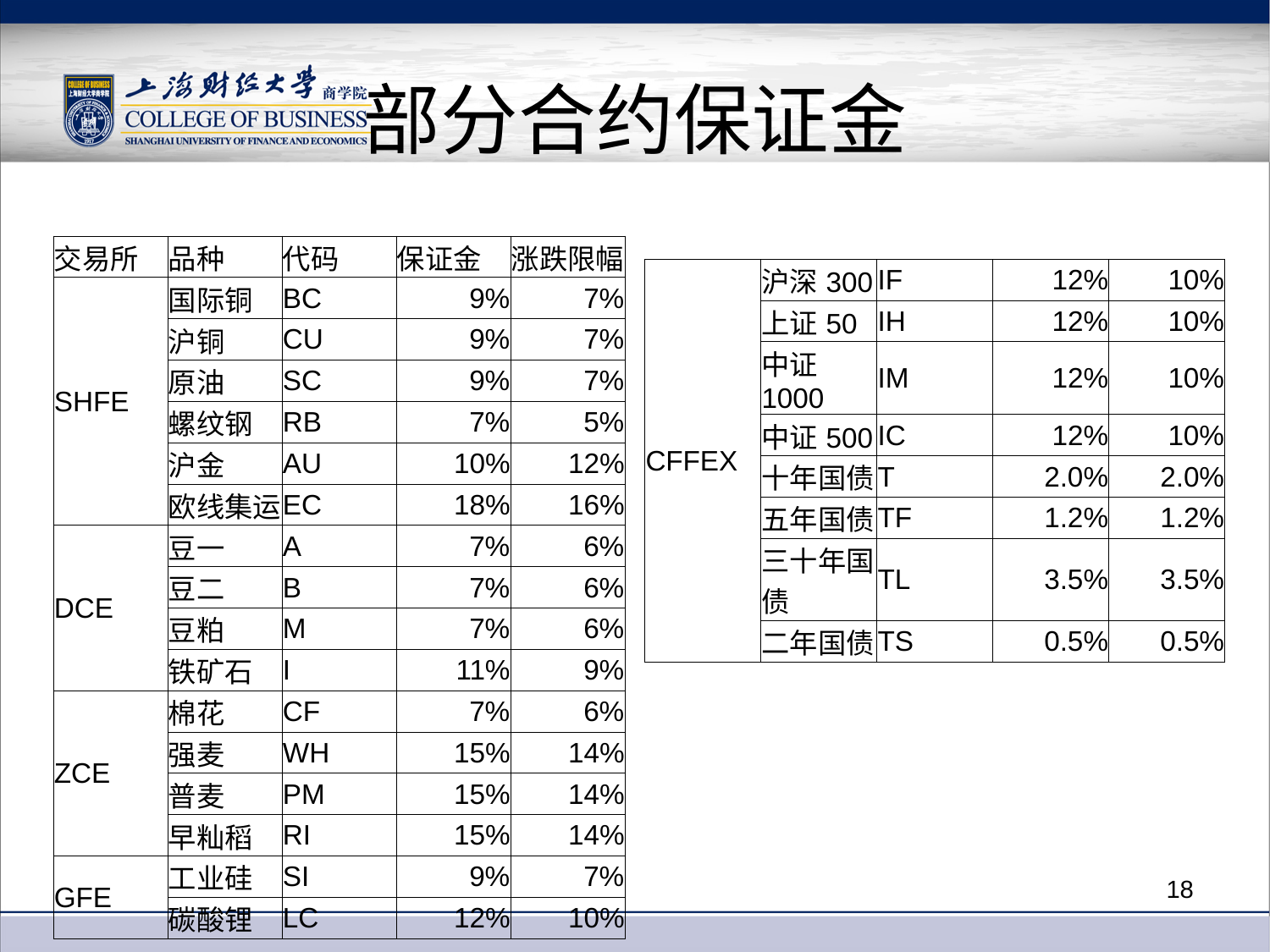

# 部分合约保证金
| 交易所 | 品种 | 代码 | 保证金 | 涨跌限幅 |
| --- | --- | --- | --- | --- |
| SHFE | 国际铜 | BC | 9% | 7% |
|  | 沪铜 | CU | 9% | 7% |
|  | 原油 | SC | 9% | 7% |
|  | 螺纹钢 | RB | 7% | 5% |
|  | 沪金 | AU | 10% | 12% |
|  | 欧线集运 | EC | 18% | 16% |
| DCE | 豆一 | A | 7% | 6% |
|  | 豆二 | B | 7% | 6% |
|  | 豆粕 | M | 7% | 6% |
|  | 铁矿石 | I | 11% | 9% |
| ZCE | 棉花 | CF | 7% | 6% |
|  | 强麦 | WH | 15% | 14% |
|  | 普麦 | PM | 15% | 14% |
|  | 早籼稻 | RI | 15% | 14% |
| GFE | 工业硅 | SI | 9% | 7% |
|  | 碳酸锂 | LC | 12% | 10% |
| CFFEX | 沪深300 | IF | 12% | 10% |
| --- | --- | --- | --- | --- |
|  | 上证50 | IH | 12% | 10% |
|  | 中证1000 | IM | 12% | 10% |
|  | 中证500 | IC | 12% | 10% |
|  | 十年国债 | T | 2.0% | 2.0% |
|  | 五年国债 | TF | 1.2% | 1.2% |
|  | 三十年国债 | TL | 3.5% | 3.5% |
|  | 二年国债 | TS | 0.5% | 0.5% |
18